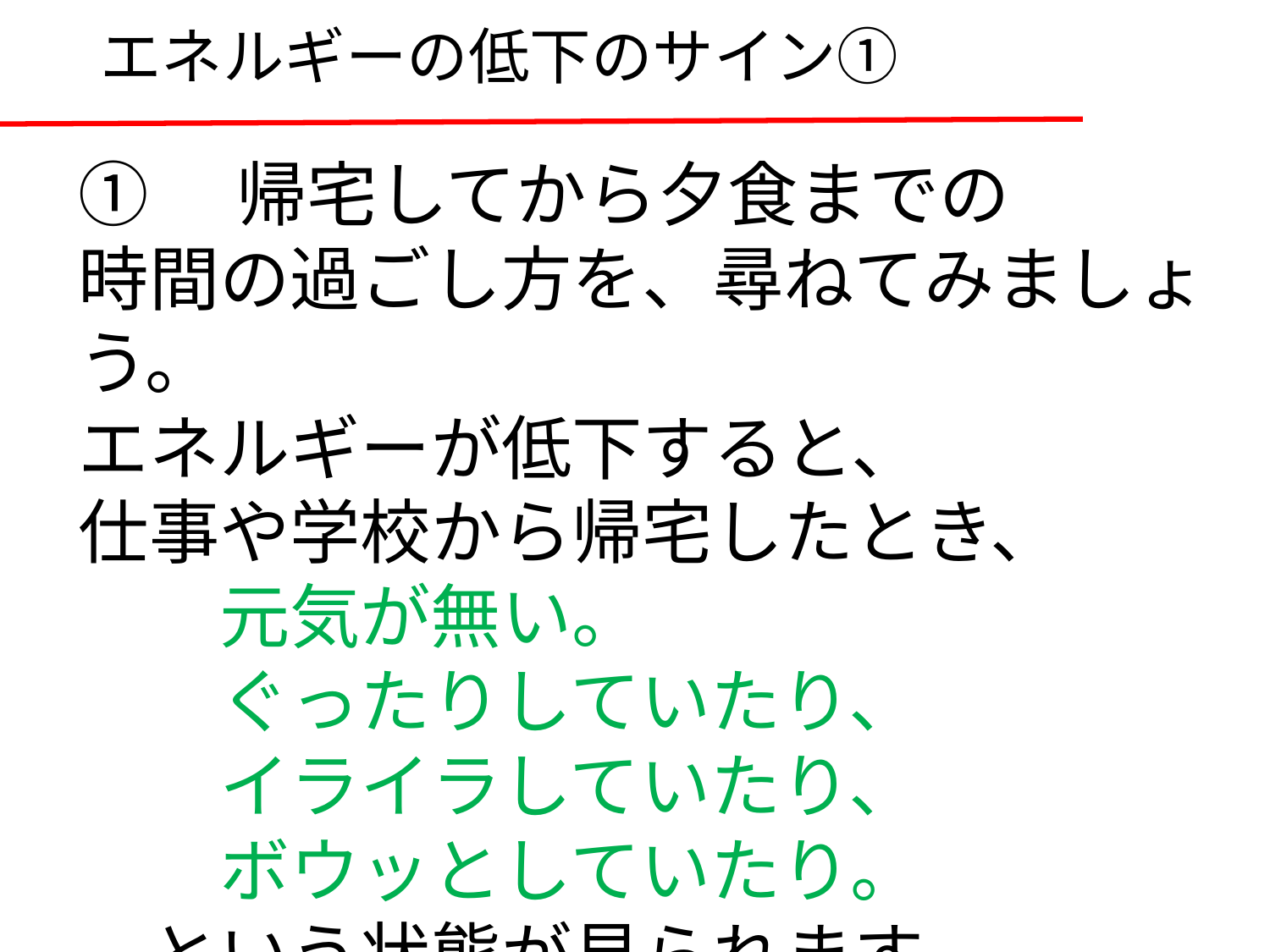

# エネルギーの低下のサイン①
①　帰宅してから夕食までの
時間の過ごし方を、尋ねてみましょう。
エネルギーが低下すると、
仕事や学校から帰宅したとき、
　　元気が無い。
　　ぐったりしていたり、
　　イライラしていたり、
　　ボウッとしていたり。
　という状態が見られます。